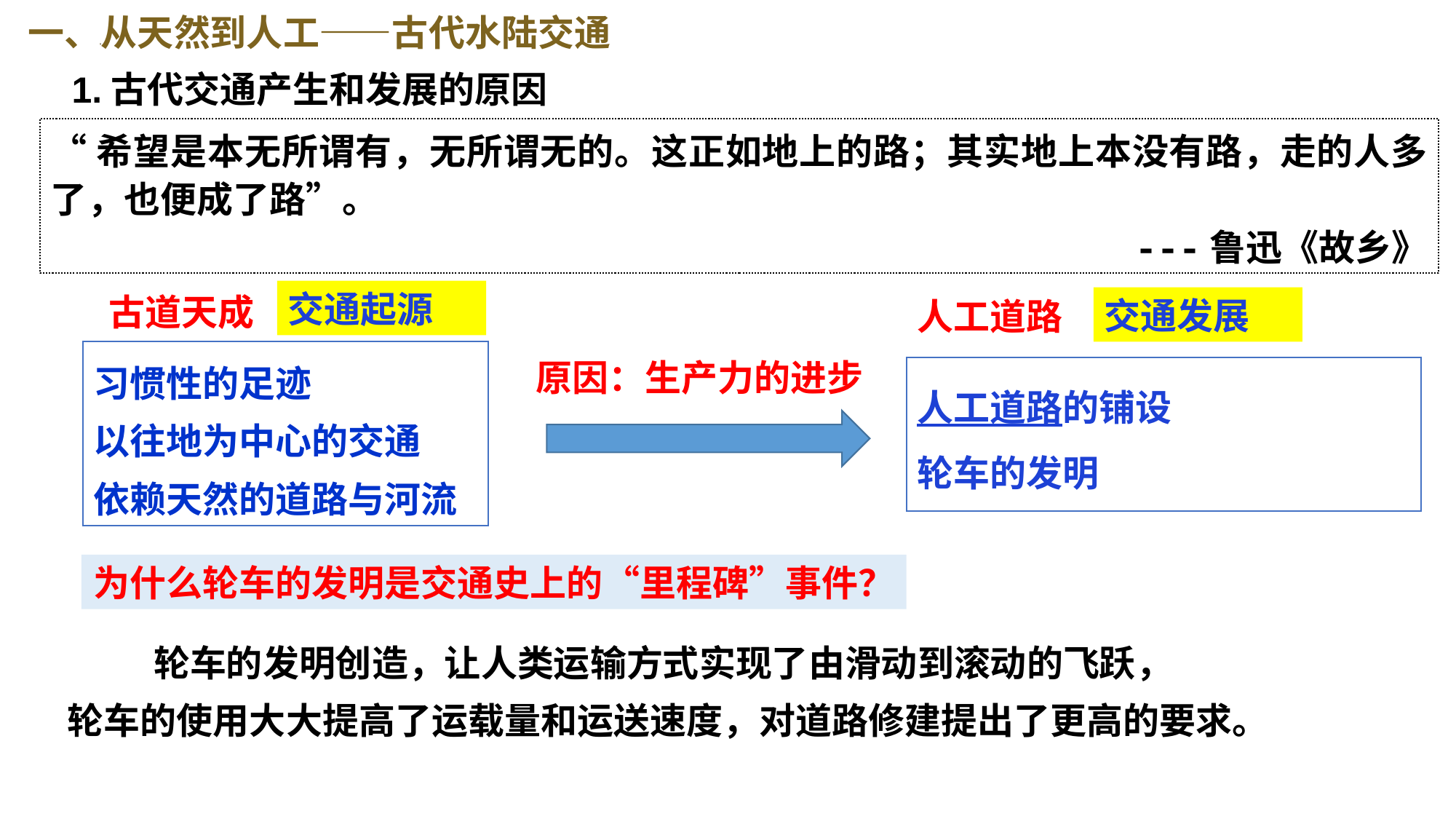

一、从天然到人工——古代水陆交通
1.古代交通产生和发展的原因
“希望是本无所谓有，无所谓无的。这正如地上的路；其实地上本没有路，走的人多了，也便成了路”。
                            ---鲁迅《故乡》
交通起源
古道天成
交通发展
人工道路
习惯性的足迹
以往地为中心的交通
依赖天然的道路与河流
原因：生产力的进步
人工道路的铺设
轮车的发明

为什么轮车的发明是交通史上的“里程碑”事件？
        轮车的发明创造，让人类运输方式实现了由滑动到滚动的飞跃，
轮车的使用大大提高了运载量和运送速度，对道路修建提出了更高的要求。